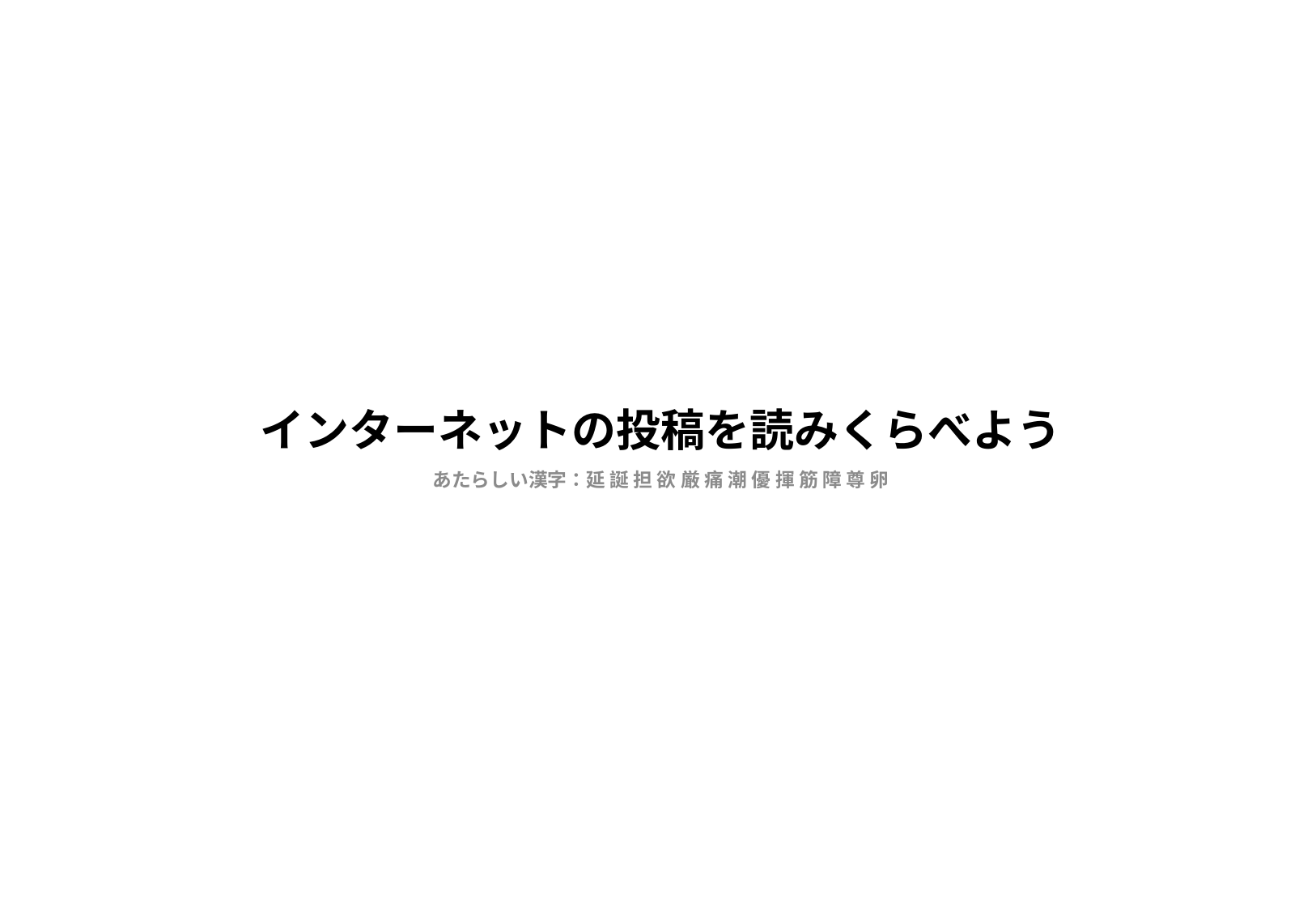

# インターネットの投稿を読みくらべよう
あたらしい漢字：延 誕 担 欲 厳 痛 潮 優 揮 筋 障 尊 卵